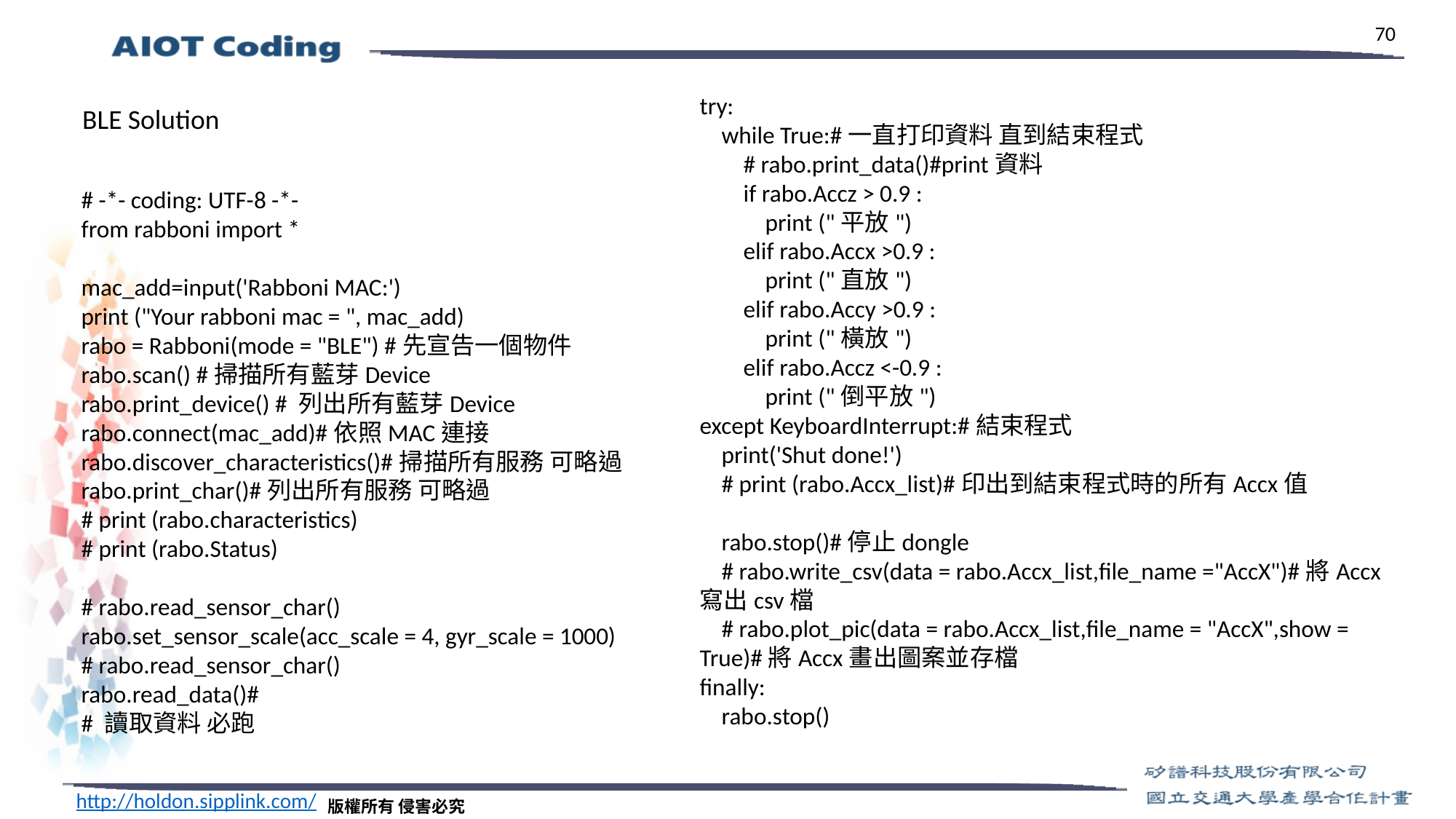

try:
    while True:#一直打印資料 直到結束程式
        # rabo.print_data()#print資料
        if rabo.Accz > 0.9 :
            print ("平放")
        elif rabo.Accx >0.9 :
            print ("直放")
        elif rabo.Accy >0.9 :
            print ("橫放")
        elif rabo.Accz <-0.9 :
            print ("倒平放")
except KeyboardInterrupt:#結束程式
    print('Shut done!')
    # print (rabo.Accx_list)#印出到結束程式時的所有Accx值

    rabo.stop()#停止dongle
    # rabo.write_csv(data = rabo.Accx_list,file_name ="AccX")#將Accx寫出csv檔
    # rabo.plot_pic(data = rabo.Accx_list,file_name = "AccX",show = True)#將Accx畫出圖案並存檔
finally:
    rabo.stop()
BLE Solution
# -*- coding: UTF-8 -*-
from rabboni import *

mac_add=input('Rabboni MAC:')
print ("Your rabboni mac = ", mac_add)
rabo = Rabboni(mode = "BLE") #先宣告一個物件
rabo.scan() #掃描所有藍芽Device
rabo.print_device() # 列出所有藍芽Device
rabo.connect(mac_add)#依照MAC連接
rabo.discover_characteristics()#掃描所有服務 可略過
rabo.print_char()#列出所有服務 可略過
# print (rabo.characteristics)
# print (rabo.Status)

# rabo.read_sensor_char()
rabo.set_sensor_scale(acc_scale = 4, gyr_scale = 1000)
# rabo.read_sensor_char()
rabo.read_data()#
# 讀取資料 必跑